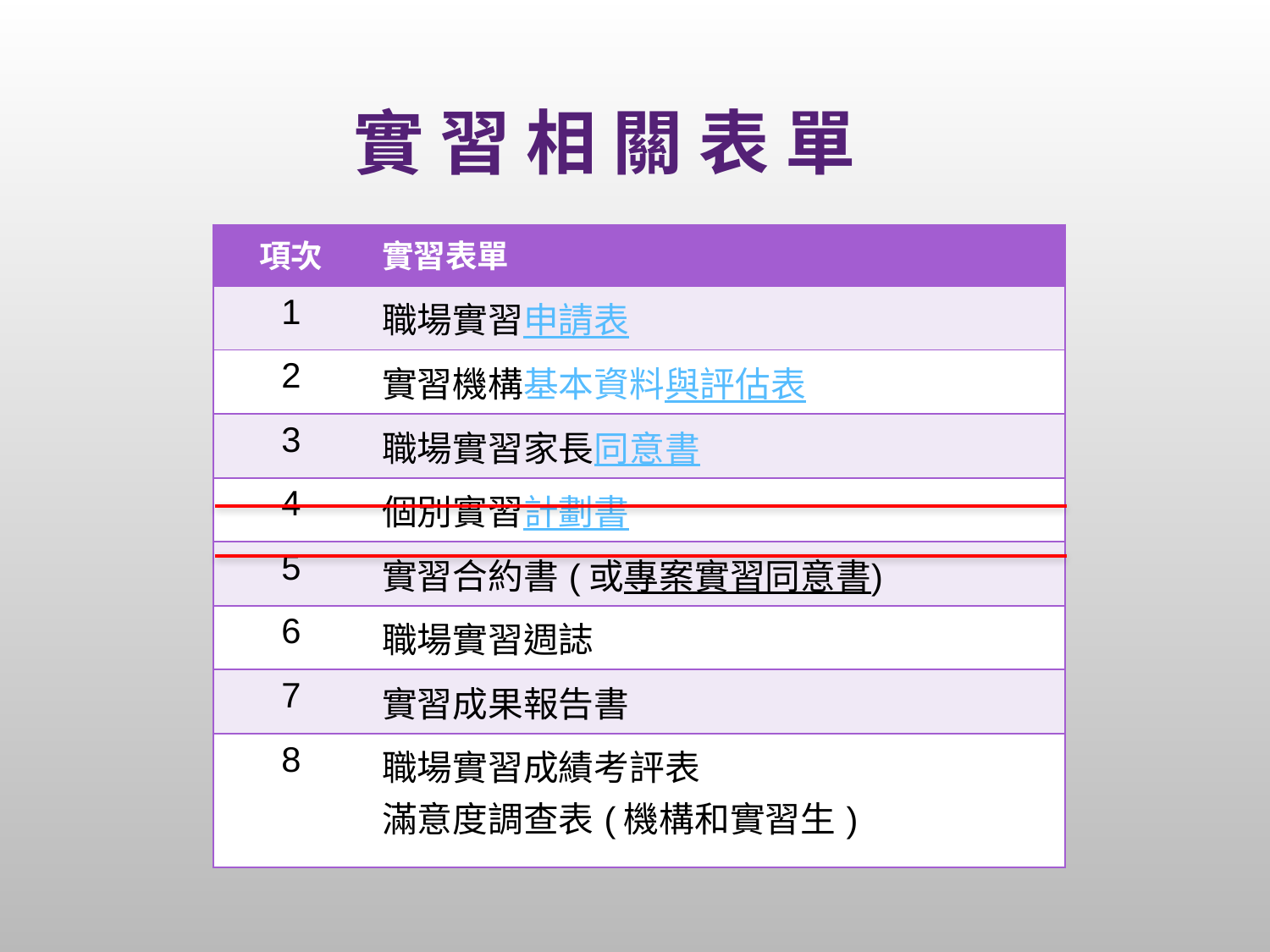

# 實 習 相 關 表 單
| 項次 | 實習表單 |
| --- | --- |
| 1 | 職場實習申請表 |
| 2 | 實習機構基本資料與評估表 |
| 3 | 職場實習家長同意書 |
| 4 | 個別實習計劃書 |
| 5 | 實習合約書(或專案實習同意書) |
| 6 | 職場實習週誌 |
| 7 | 實習成果報告書 |
| 8 | 職場實習成績考評表 滿意度調查表(機構和實習生) |